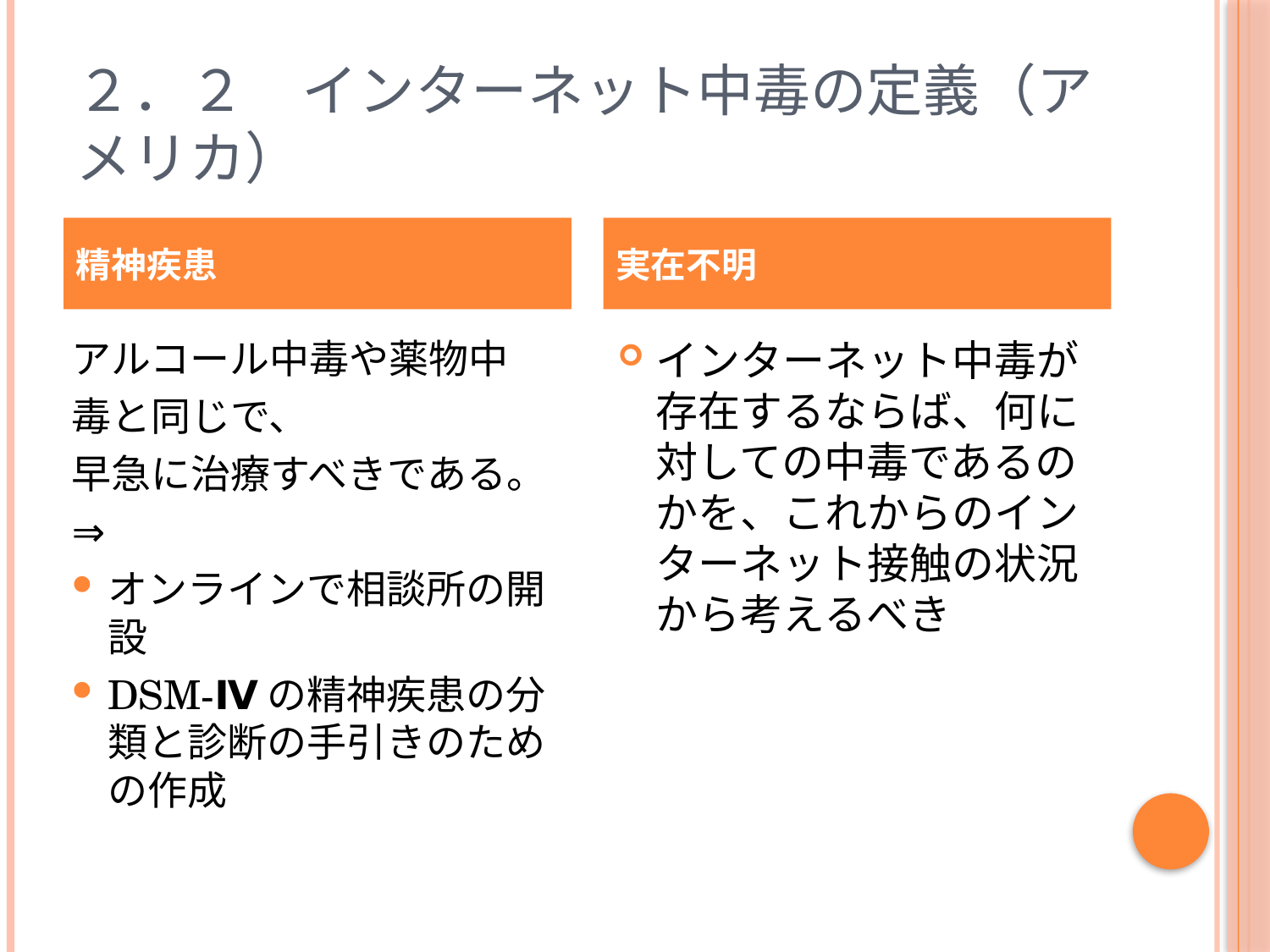

# ２．２　インターネット中毒の定義（アメリカ）
精神疾患
実在不明
アルコール中毒や薬物中
毒と同じで、
早急に治療すべきである。
⇒
オンラインで相談所の開設
DSM-Ⅳの精神疾患の分類と診断の手引きのための作成
インターネット中毒が存在するならば、何に対しての中毒であるのかを、これからのインターネット接触の状況から考えるべき